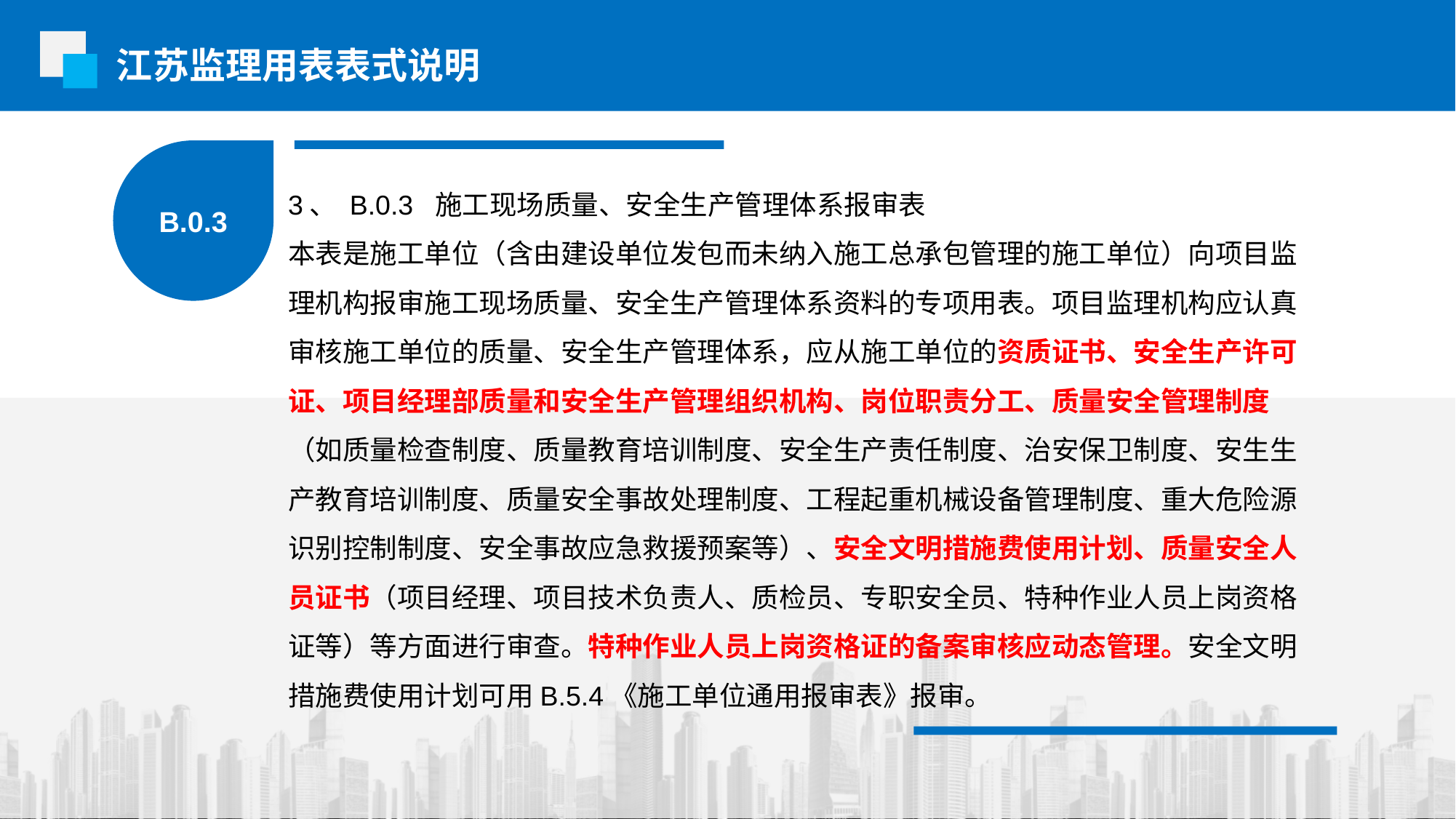

江苏监理用表表式说明

B.0.3
3、 B.0.3  施工现场质量、安全生产管理体系报审表
本表是施工单位（含由建设单位发包而未纳入施工总承包管理的施工单位）向项目监理机构报审施工现场质量、安全生产管理体系资料的专项用表。项目监理机构应认真审核施工单位的质量、安全生产管理体系，应从施工单位的资质证书、安全生产许可证、项目经理部质量和安全生产管理组织机构、岗位职责分工、质量安全管理制度（如质量检查制度、质量教育培训制度、安全生产责任制度、治安保卫制度、安生生产教育培训制度、质量安全事故处理制度、工程起重机械设备管理制度、重大危险源识别控制制度、安全事故应急救援预案等）、安全文明措施费使用计划、质量安全人员证书（项目经理、项目技术负责人、质检员、专职安全员、特种作业人员上岗资格证等）等方面进行审查。特种作业人员上岗资格证的备案审核应动态管理。安全文明措施费使用计划可用B.5.4《施工单位通用报审表》报审。